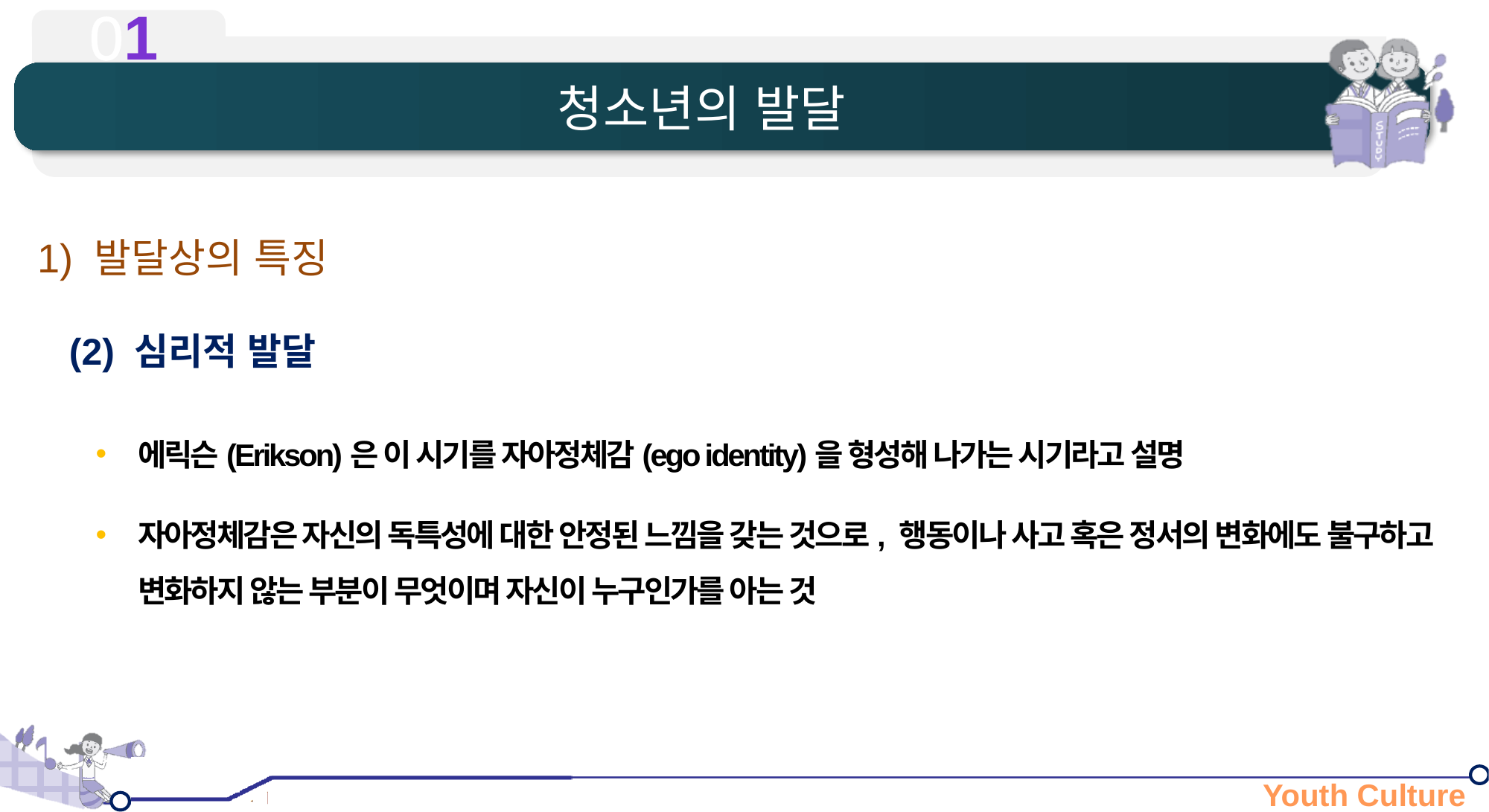

# 청소년의 발달
1) 발달상의 특징
(2) 심리적 발달
에릭슨(Erikson)은 이 시기를 자아정체감(ego identity)을 형성해 나가는 시기라고 설명

자아정체감은 자신의 독특성에 대한 안정된 느낌을 갖는 것으로, 행동이나 사고 혹은 정서의 변화에도 불구하고 변화하지 않는 부분이 무엇이며 자신이 누구인가를 아는 것